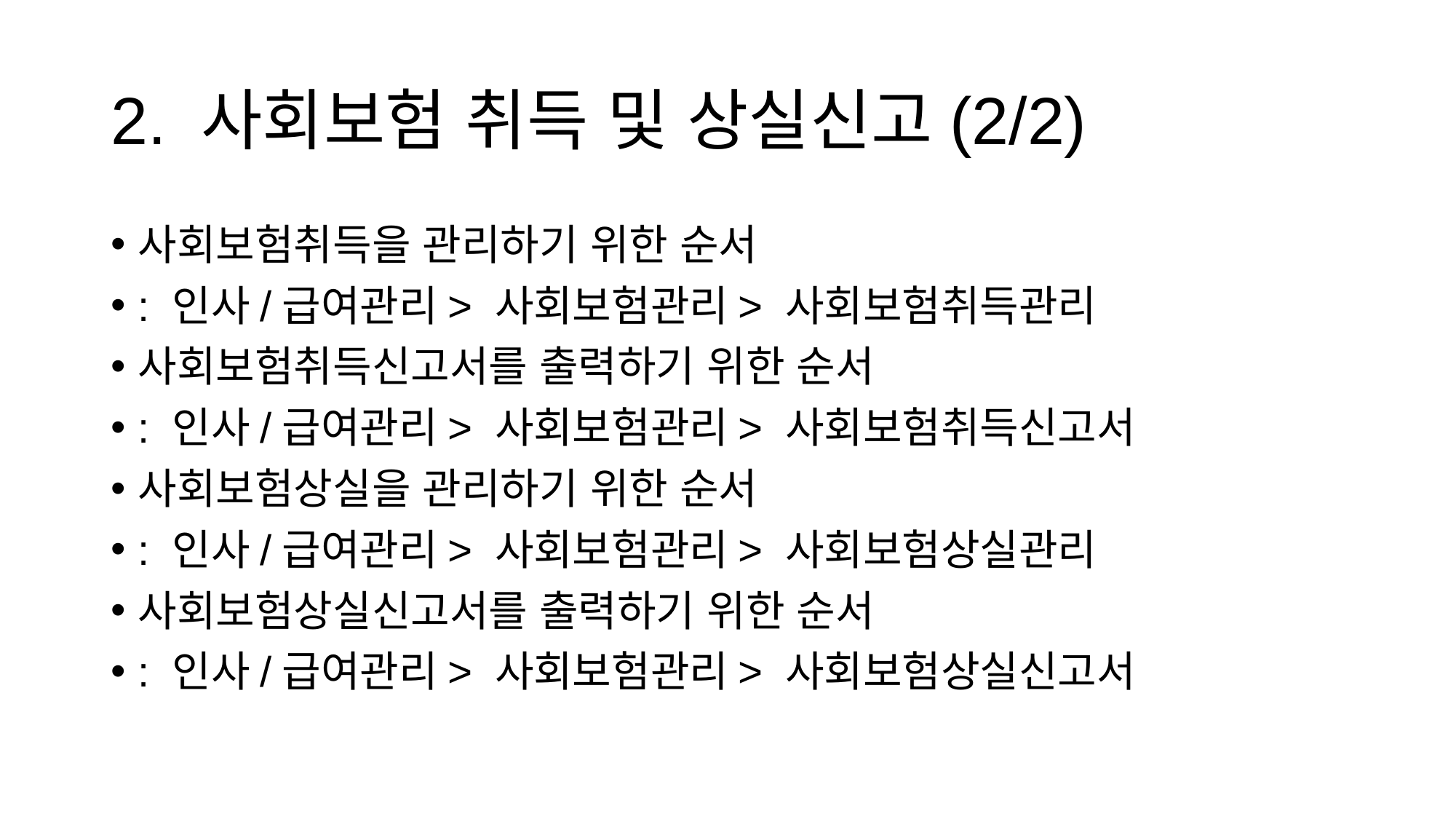

# 2. 사회보험 취득 및 상실신고(2/2)
사회보험취득을 관리하기 위한 순서
: 인사/급여관리> 사회보험관리> 사회보험취득관리
사회보험취득신고서를 출력하기 위한 순서
: 인사/급여관리> 사회보험관리> 사회보험취득신고서
사회보험상실을 관리하기 위한 순서
: 인사/급여관리> 사회보험관리> 사회보험상실관리
사회보험상실신고서를 출력하기 위한 순서
: 인사/급여관리> 사회보험관리> 사회보험상실신고서